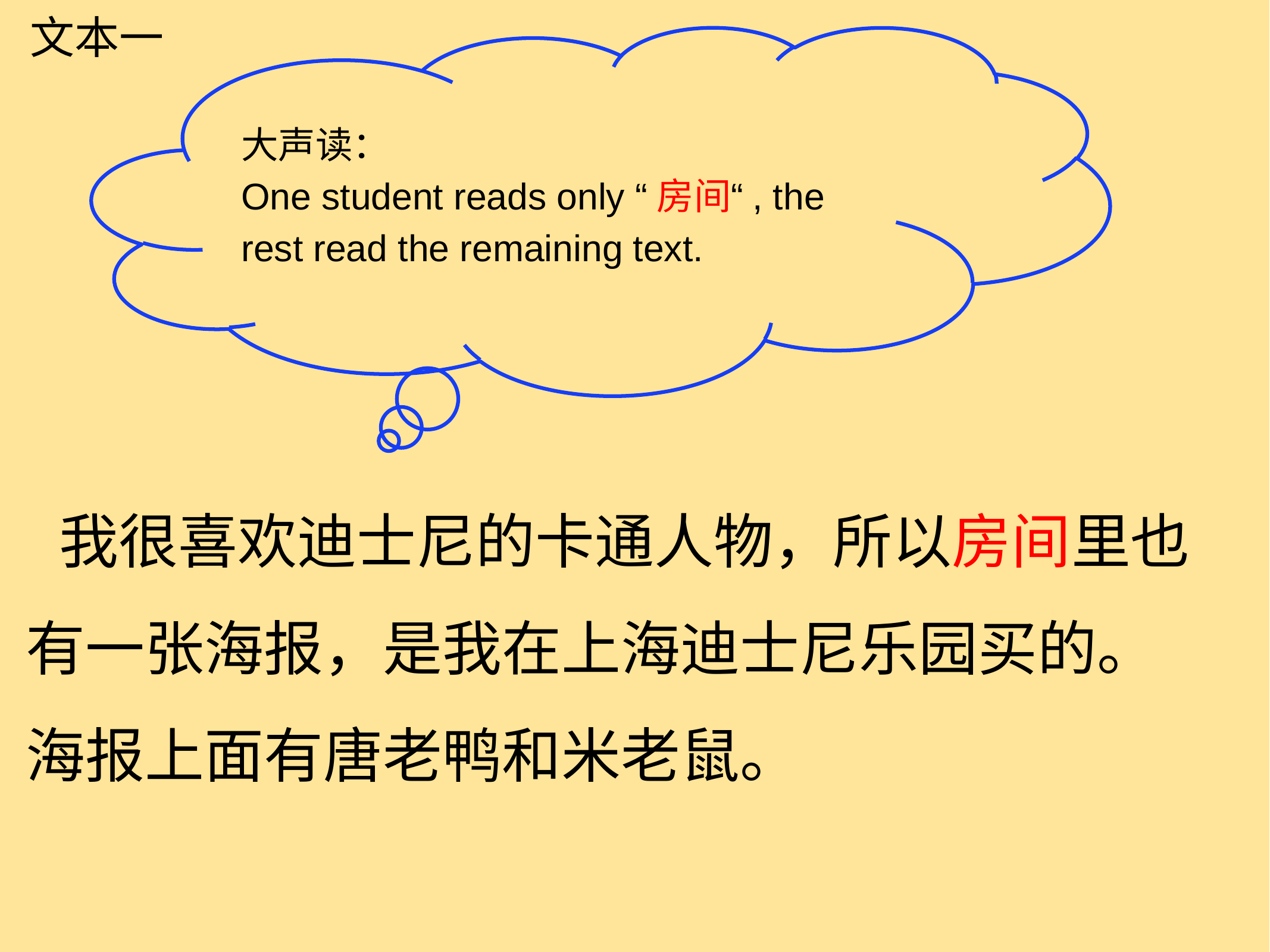

文本一

大声读：
One student reads only “房间“, the rest read the remaining text.

我很喜欢迪士尼的卡通人物，所以房间里也有一张海报，是我在上海迪士尼乐园买的。海报上面有唐老鸭和米老鼠。